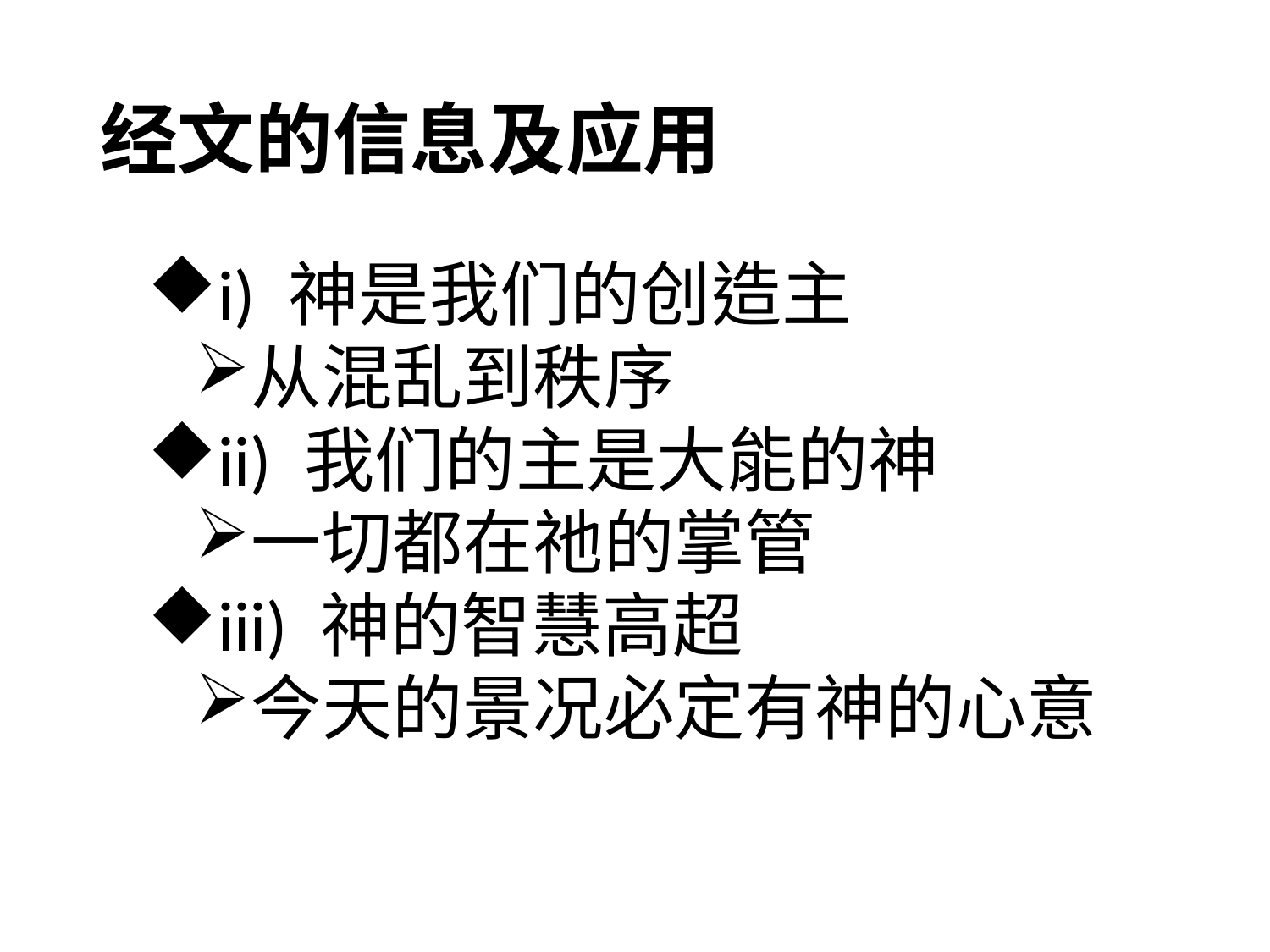

# 经文的信息及应用
i) 神是我们的创造主
从混乱到秩序
ii) 我们的主是大能的神
一切都在祂的掌管
iii) 神的智慧高超
今天的景况必定有神的心意